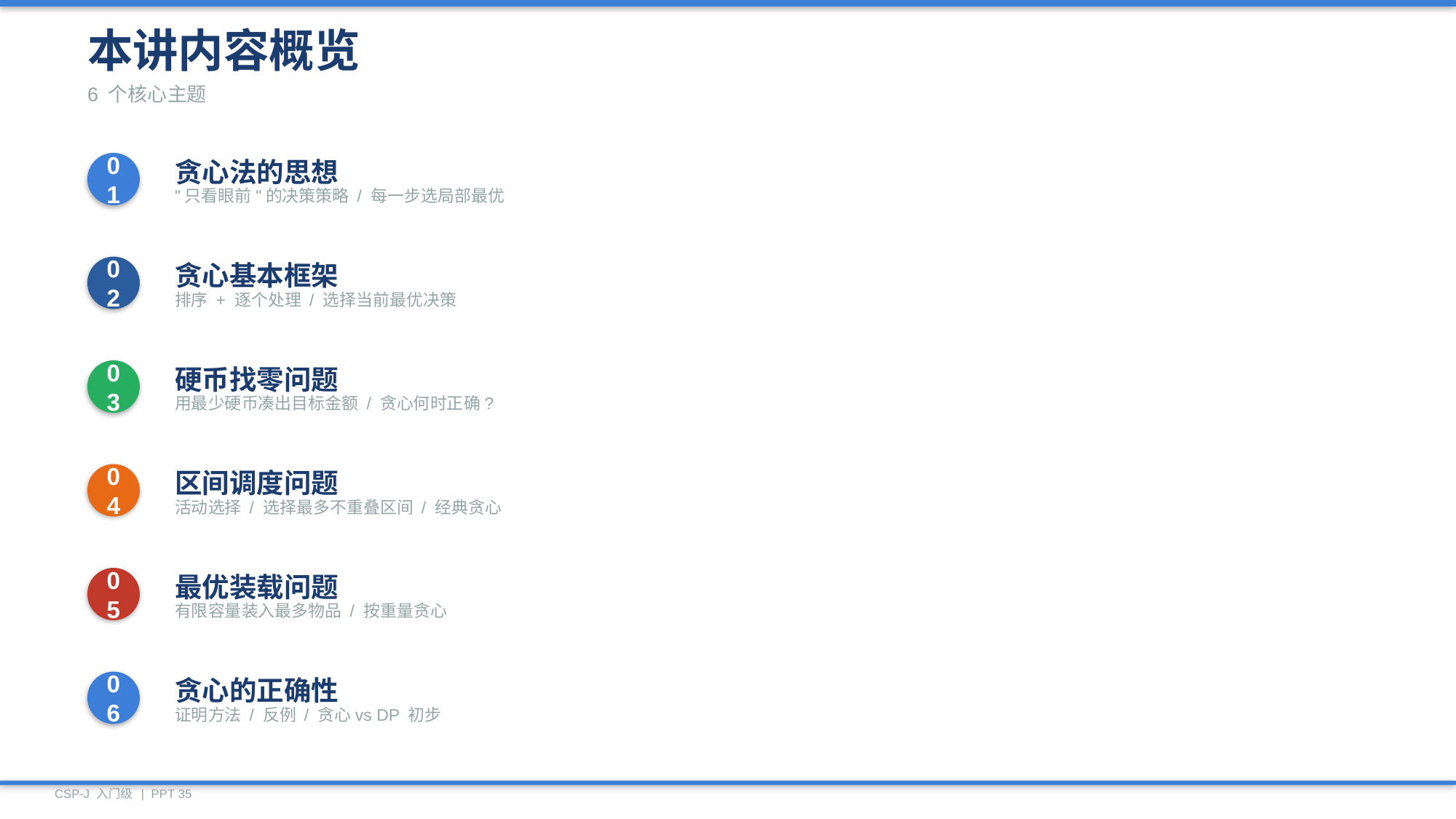

本讲内容概览
6 个核心主题
01
贪心法的思想
"只看眼前"的决策策略 / 每一步选局部最优
02
贪心基本框架
排序 + 逐个处理 / 选择当前最优决策
03
硬币找零问题
用最少硬币凑出目标金额 / 贪心何时正确?
04
区间调度问题
活动选择 / 选择最多不重叠区间 / 经典贪心
05
最优装载问题
有限容量装入最多物品 / 按重量贪心
06
贪心的正确性
证明方法 / 反例 / 贪心vs DP 初步

CSP-J 入门级  |  PPT 35